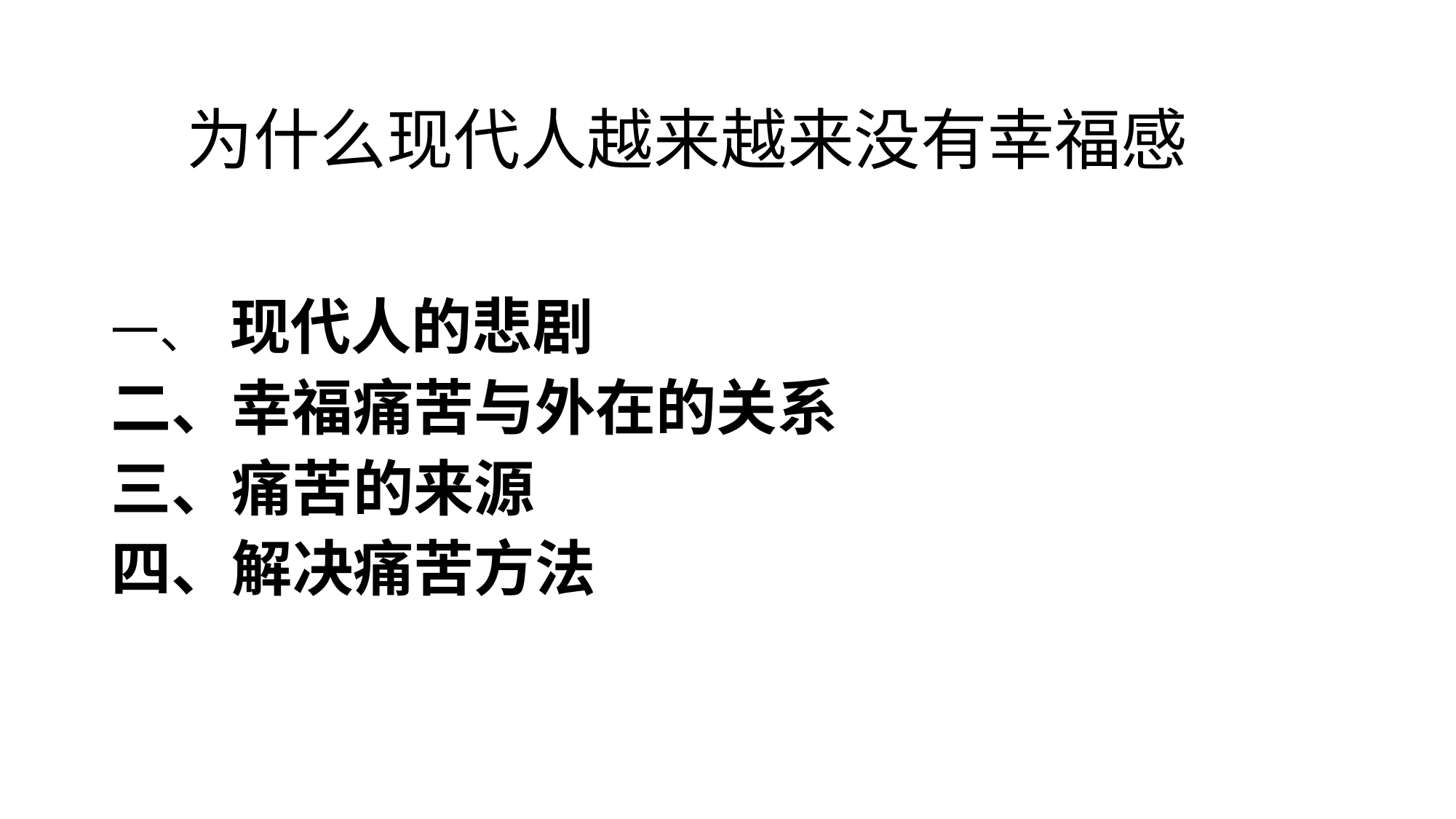

# 为什么现代人越来越来没有幸福感

一、  现代人的悲剧
二、幸福痛苦与外在的关系
三、痛苦的来源
四、解决痛苦方法